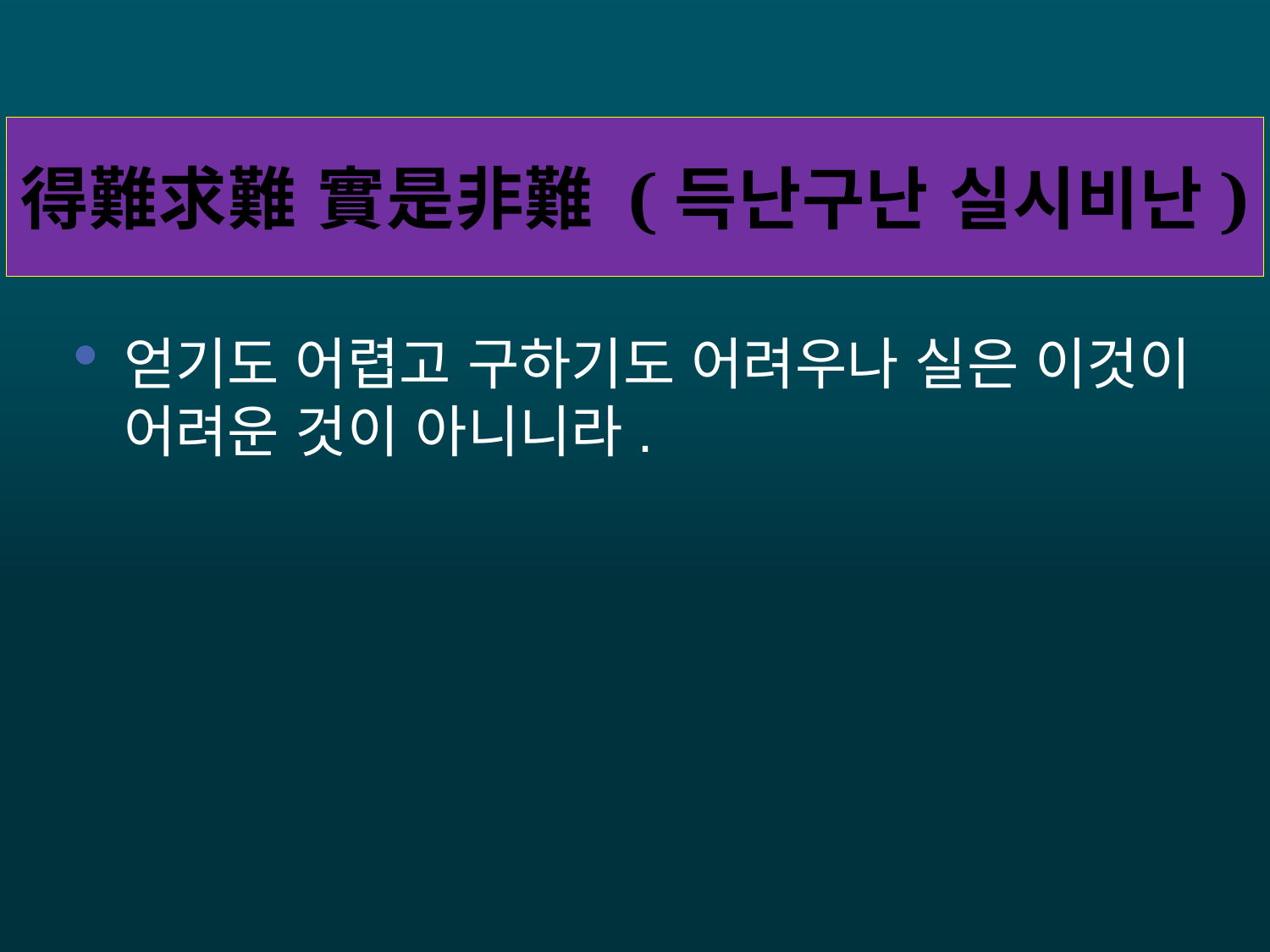

# 得難求難 實是非難 (득난구난 실시비난)
얻기도 어렵고 구하기도 어려우나 실은 이것이 어려운 것이 아니니라.